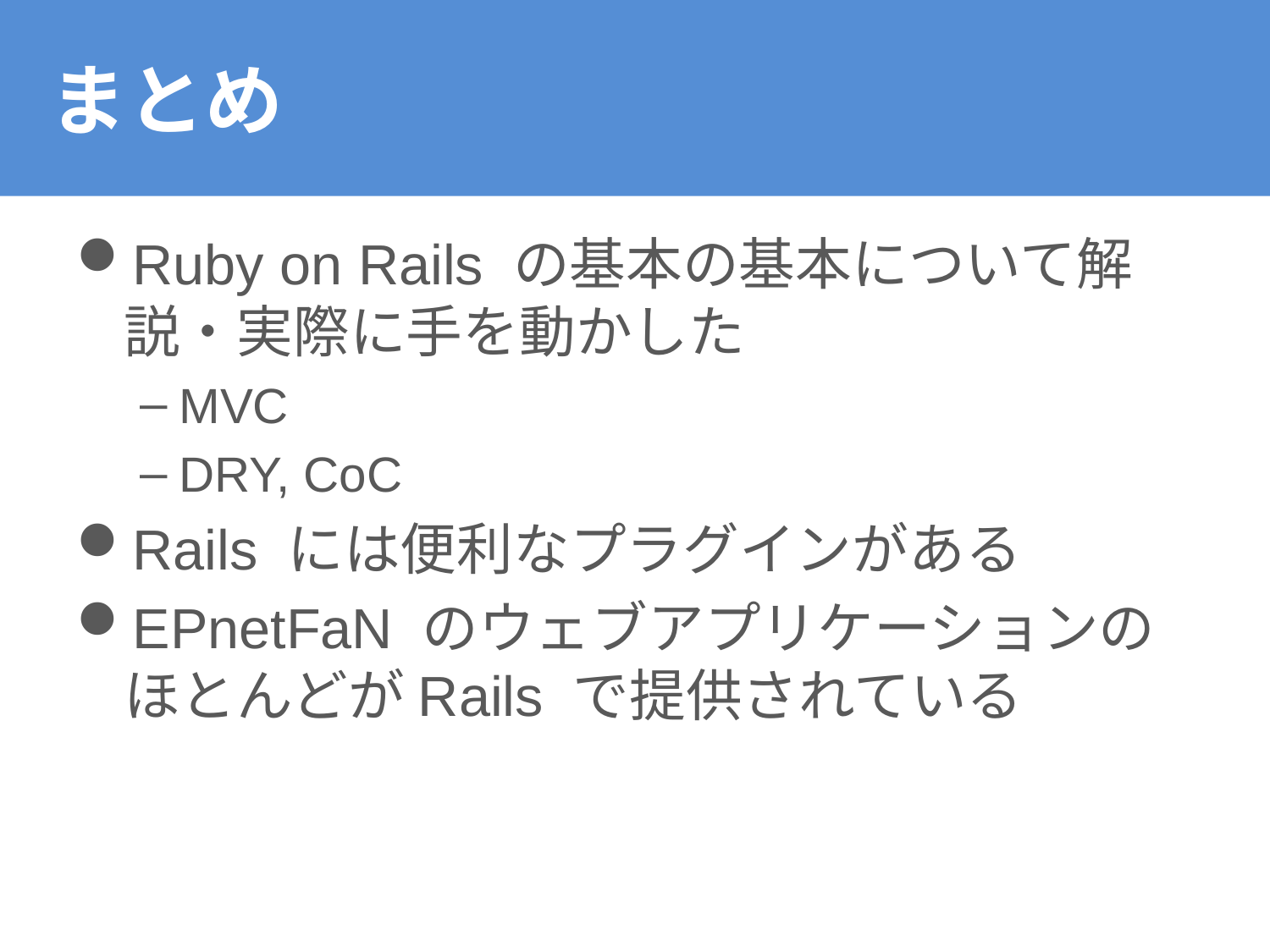

# まとめ
Ruby on Rails の基本の基本について解説・実際に手を動かした
MVC
DRY, CoC
Rails には便利なプラグインがある
EPnetFaN のウェブアプリケーションのほとんどがRails で提供されている